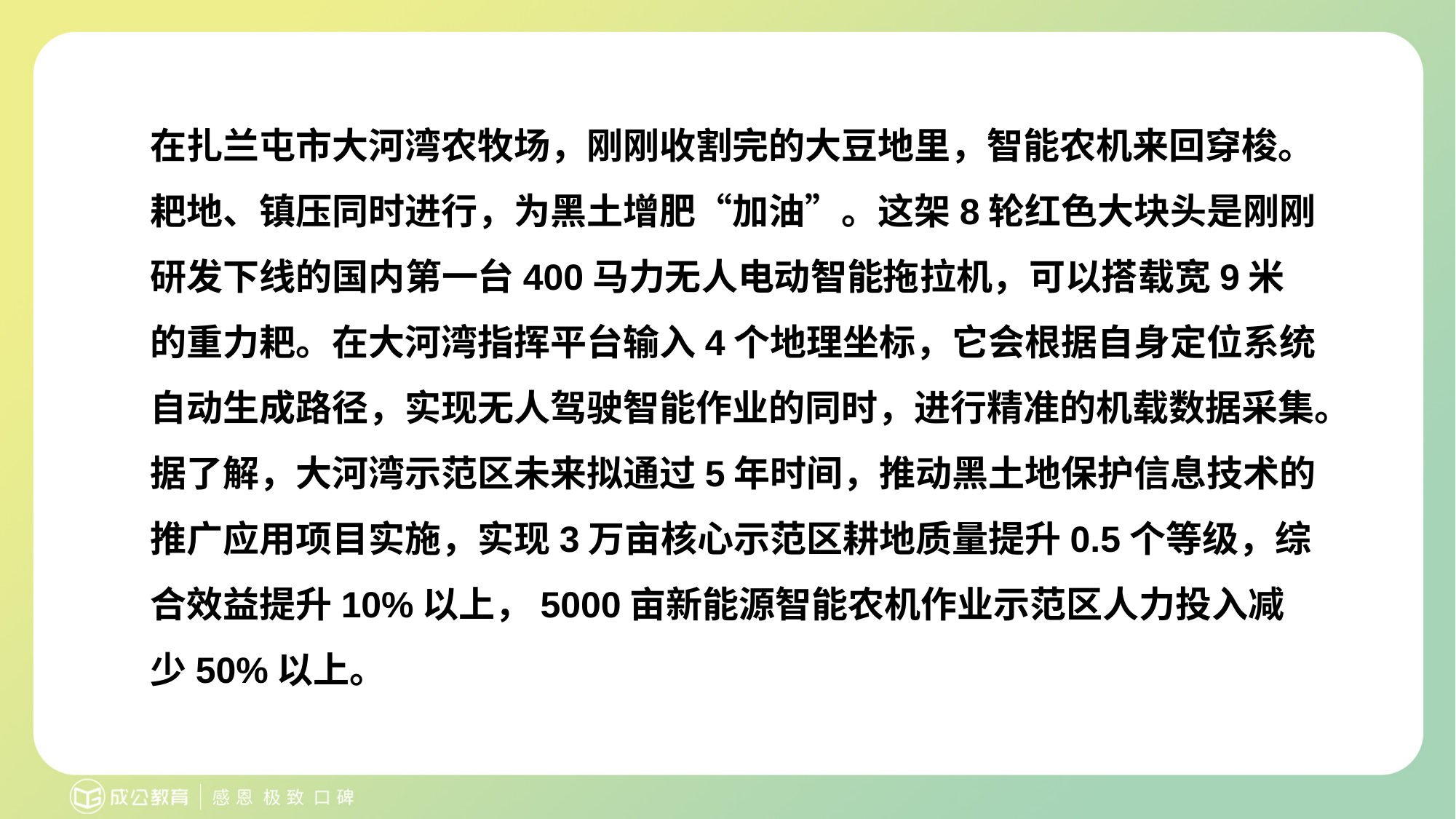

在扎兰屯市大河湾农牧场，刚刚收割完的大豆地里，智能农机来回穿梭。耙地、镇压同时进行，为黑土增肥“加油”。这架8轮红色大块头是刚刚研发下线的国内第一台400马力无人电动智能拖拉机，可以搭载宽9米的重力耙。在大河湾指挥平台输入4个地理坐标，它会根据自身定位系统自动生成路径，实现无人驾驶智能作业的同时，进行精准的机载数据采集。
据了解，大河湾示范区未来拟通过5年时间，推动黑土地保护信息技术的推广应用项目实施，实现3万亩核心示范区耕地质量提升0.5个等级，综合效益提升10%以上，5000亩新能源智能农机作业示范区人力投入减少50%以上。